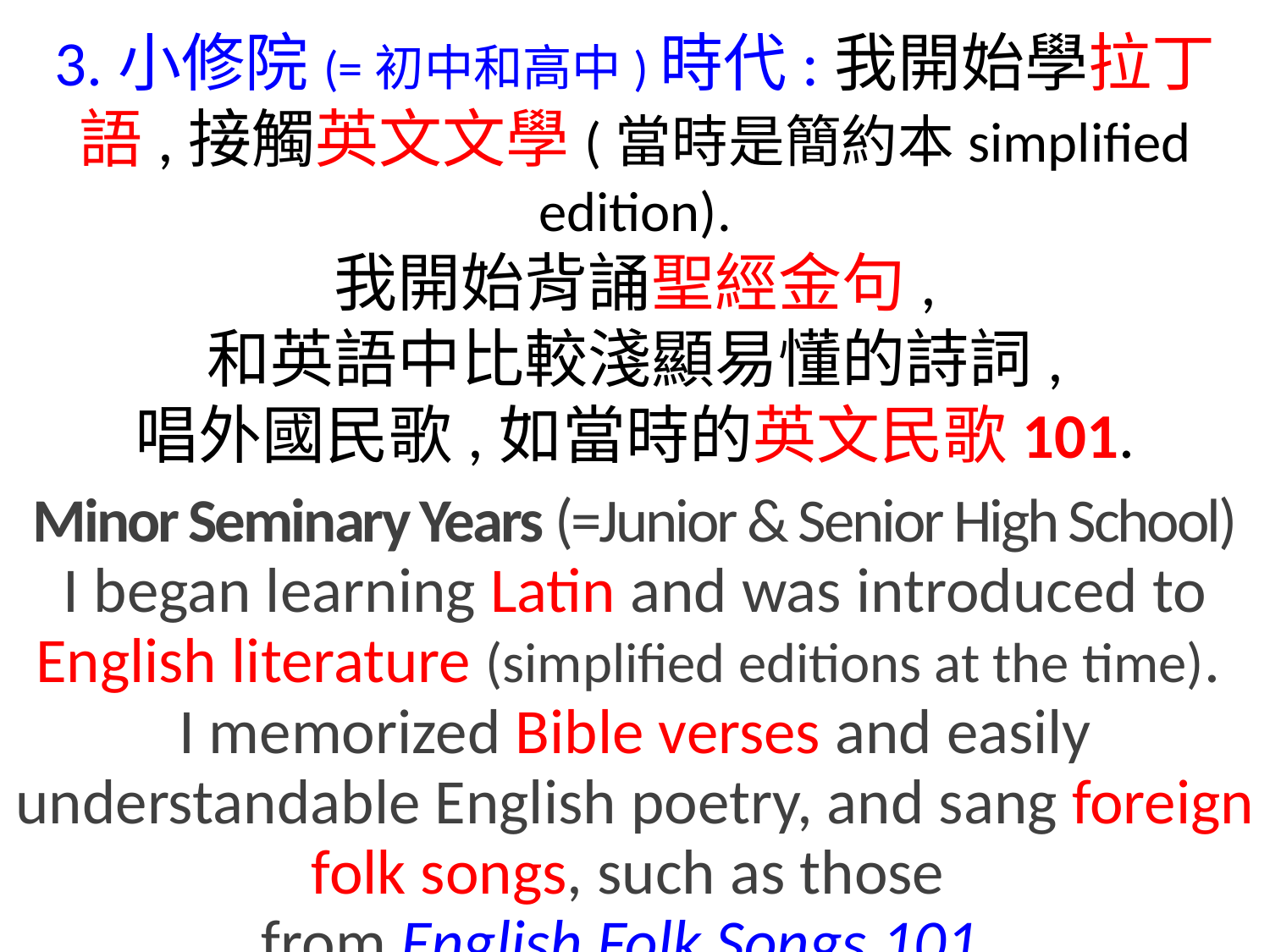

3.小修院(=初中和高中)時代:我開始學拉丁語,接觸英文文學(當時是簡約本simplified edition).
我開始背誦聖經金句,
和英語中比較淺顯易懂的詩詞,
唱外國民歌,如當時的英文民歌101.
Minor Seminary Years (=Junior & Senior High School)
I began learning Latin and was introduced to English literature (simplified editions at the time).
I memorized Bible verses and easily understandable English poetry, and sang foreign folk songs, such as those
from English Folk Songs 101 .